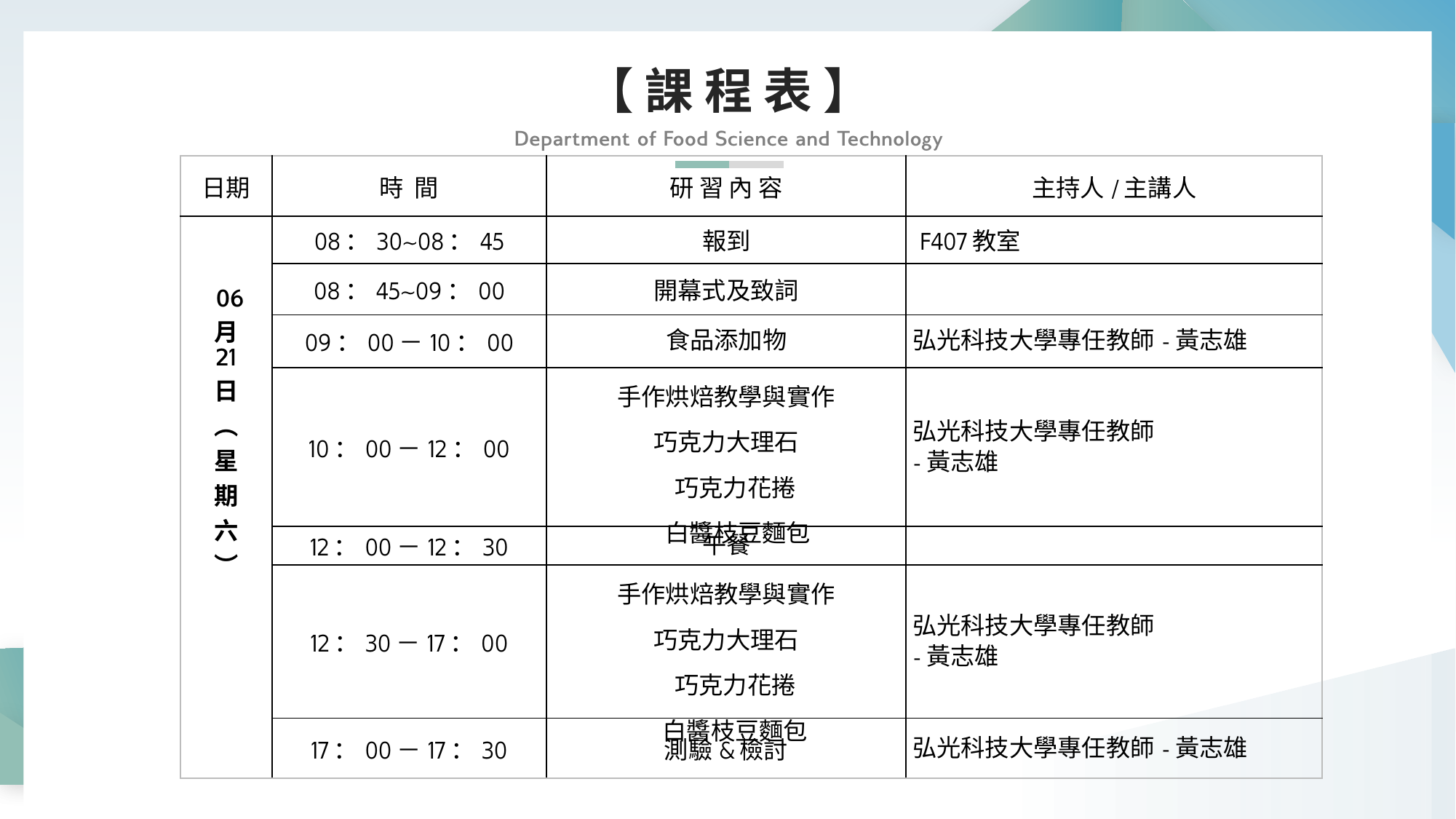

【 課 程 表 】
Department of Food Science and Technology
| 日期 | 時 間 | 研 習 內 容 | 主持人/主講人 |
| --- | --- | --- | --- |
| 06 月 21 日 ︵ 星 期 六 ︶ | 08：30~08：45 | 報到 | F407教室 |
|  | 08：45~09：00 | 開幕式及致詞 |  |
|  | 09：00－10：00 | 食品添加物 | 弘光科技大學專任教師-黃志雄 |
|  | 10：00－12：00 | 手作烘焙教學與實作 巧克力大理石 巧克力花捲 白醬枝豆麵包 | 弘光科技大學專任教師 -黃志雄 |
|  | 12：00－12：30 | 午餐 |  |
|  | 12：30－17：00 | 手作烘焙教學與實作 巧克力大理石 巧克力花捲 白醬枝豆麵包 | 弘光科技大學專任教師 -黃志雄 |
|  | 17：00－17：30 | 測驗&檢討 | 弘光科技大學專任教師-黃志雄 |